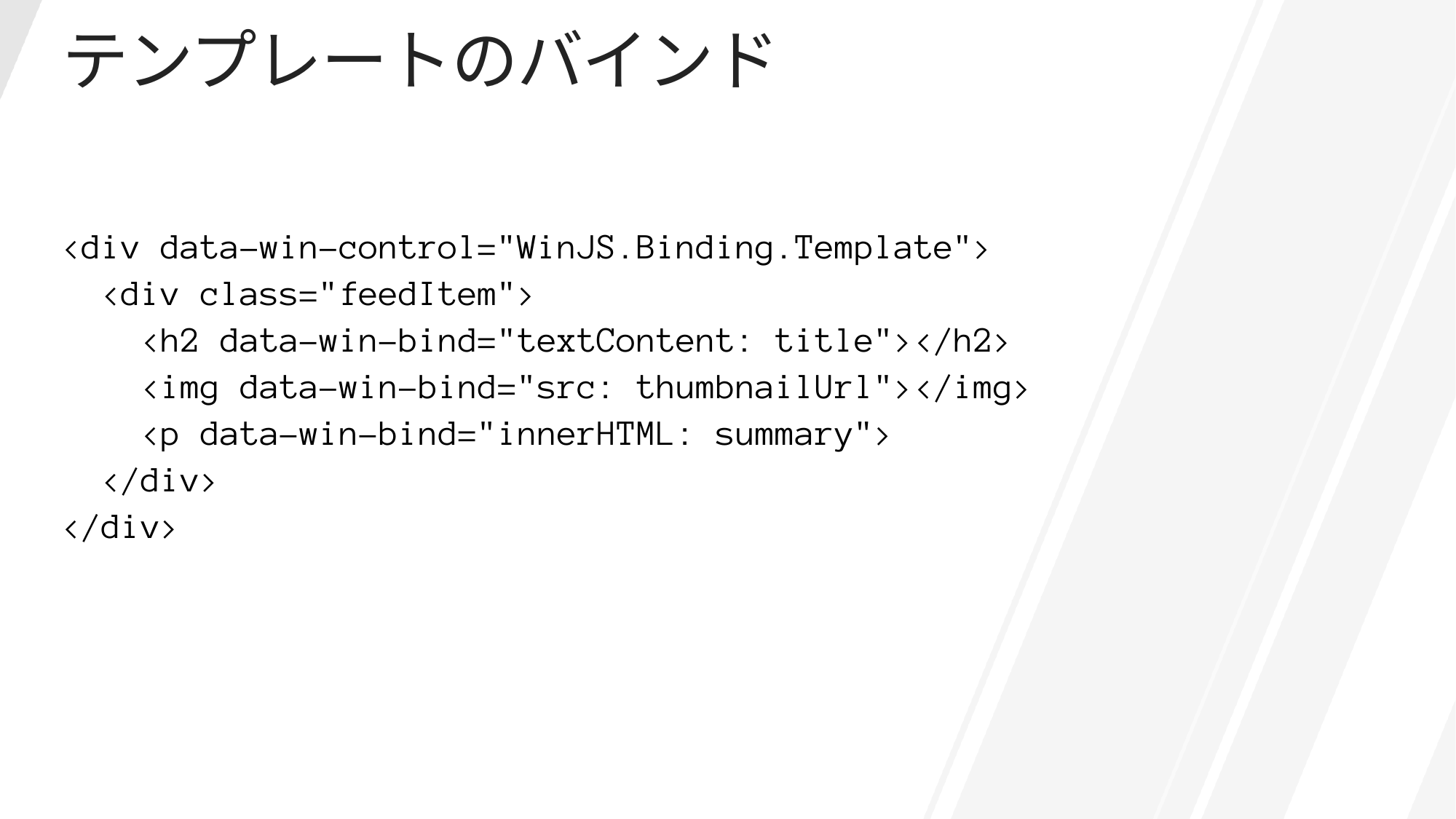

# テンプレートのバインド
<div data-win-control="WinJS.Binding.Template">
  <div class="feedItem">
    <h2 data-win-bind="textContent: title"></h2>
    <img data-win-bind="src: thumbnailUrl"></img>
    <p data-win-bind="innerHTML: summary">
  </div>
</div>